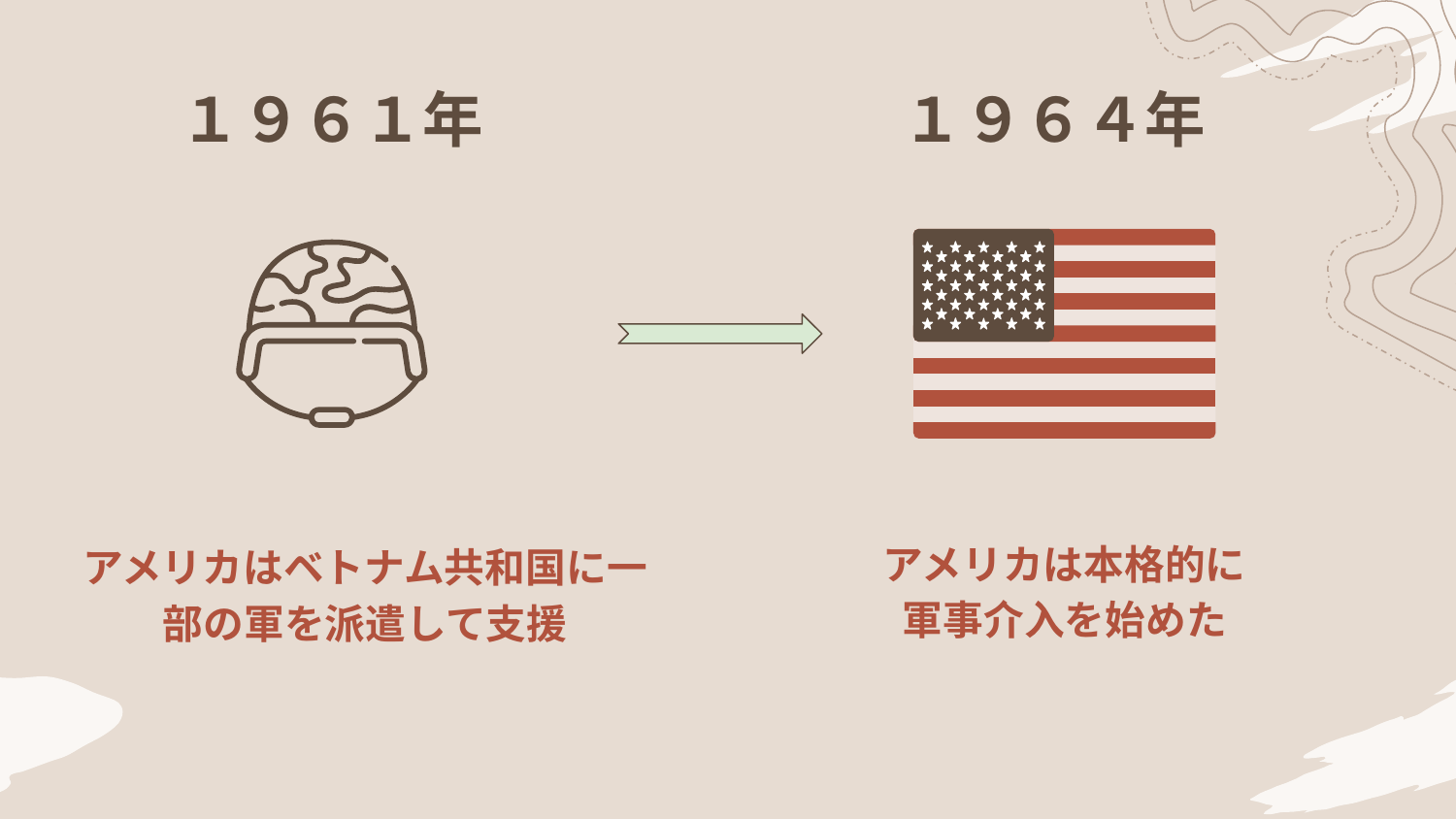

# １９６１年
１９６４年

アメリカは本格的に
軍事介入を始めた
アメリカはベトナム共和国に一部の軍を派遣して支援